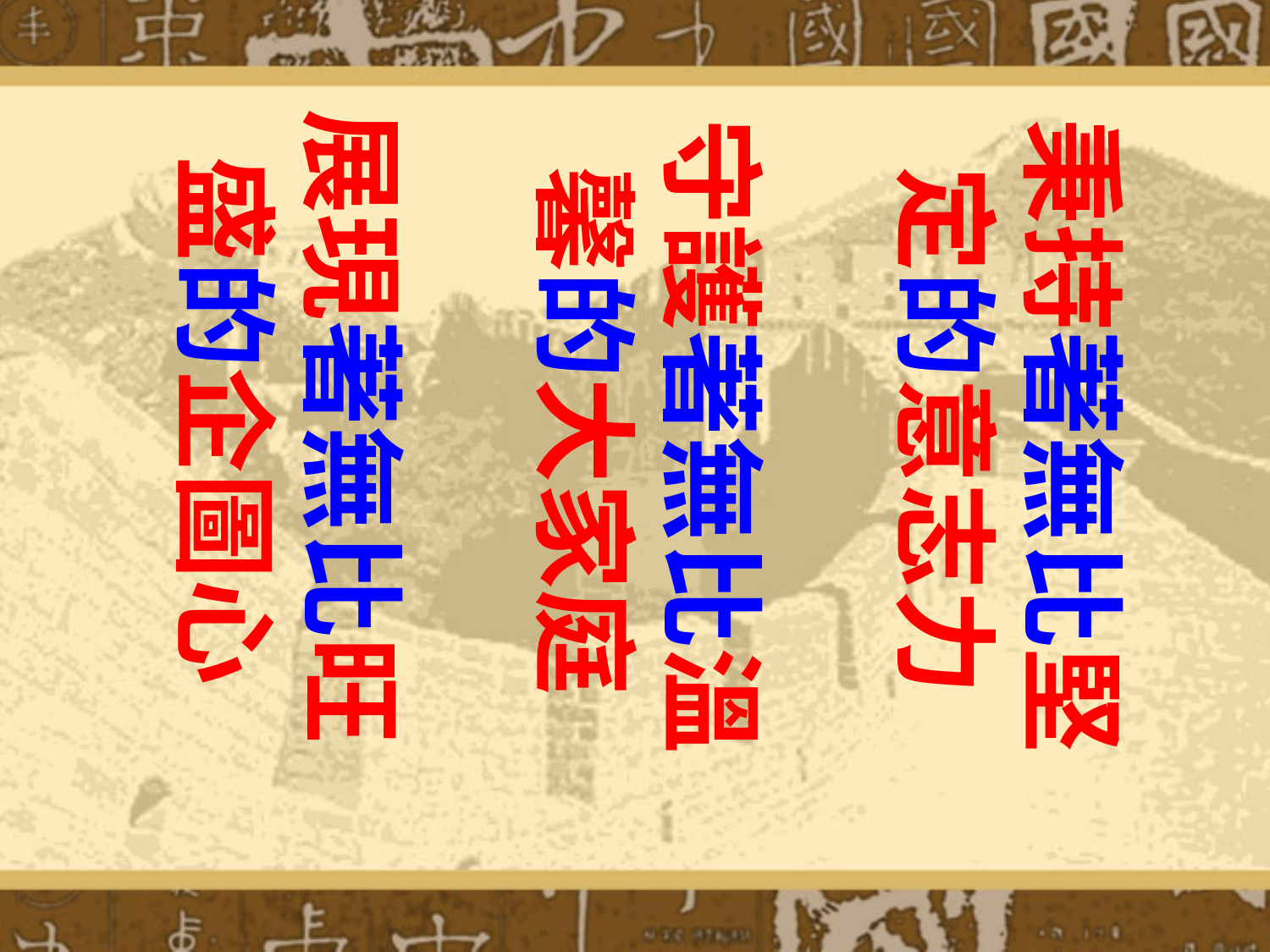

展現著無比旺盛的企圖心
守護著無比溫馨的大家庭
秉持著無比堅定的意志力